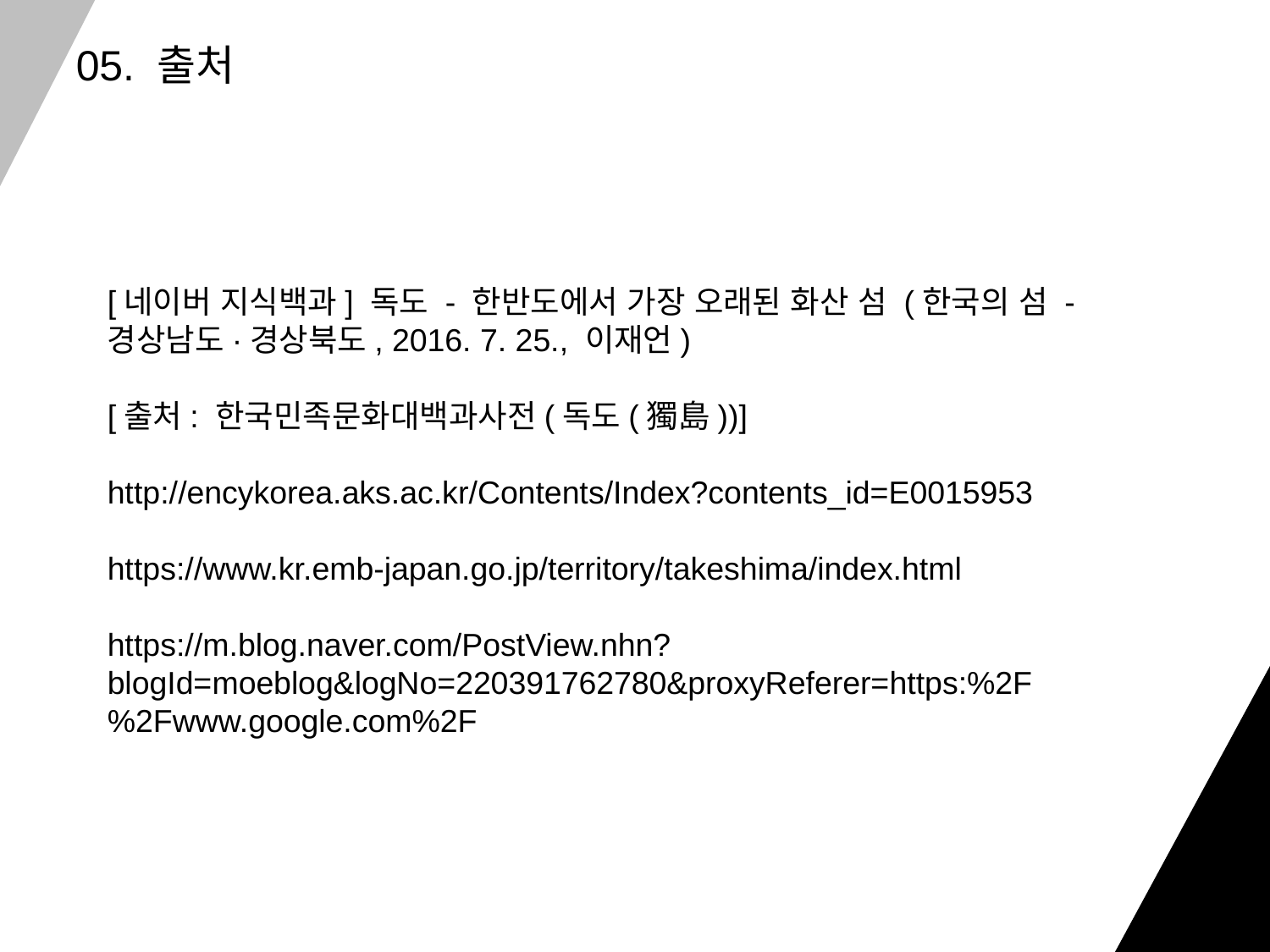

05. 출처

[네이버 지식백과] 독도 - 한반도에서 가장 오래된 화산 섬 (한국의 섬 - 경상남도·경상북도, 2016. 7. 25., 이재언)

[출처: 한국민족문화대백과사전(독도(獨島))]

http://encykorea.aks.ac.kr/Contents/Index?contents_id=E0015953

https://www.kr.emb-japan.go.jp/territory/takeshima/index.html

https://m.blog.naver.com/PostView.nhn?blogId=moeblog&logNo=220391762780&proxyReferer=https:%2F%2Fwww.google.com%2F